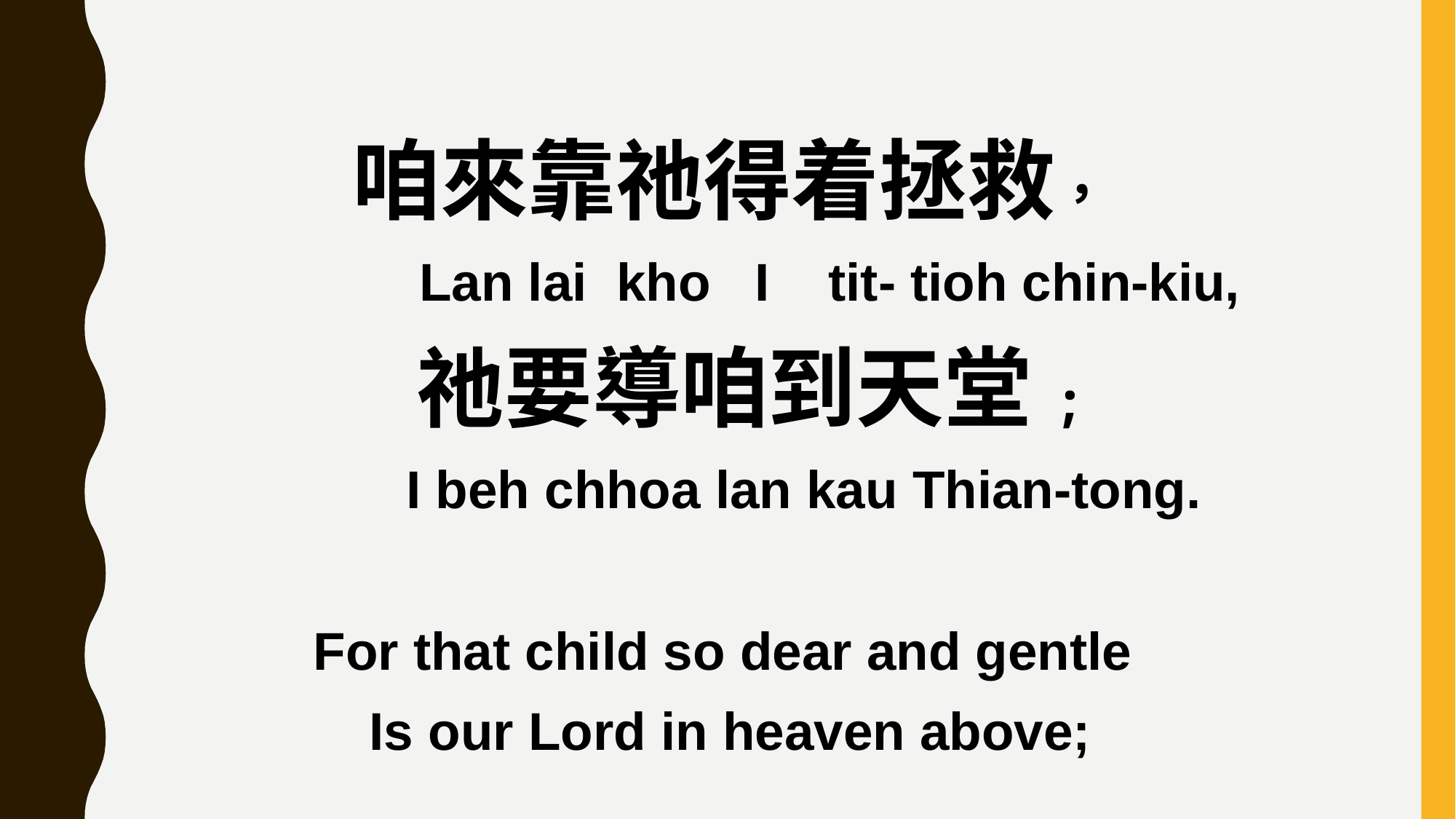

咱來靠祂得着拯救，
               Lan lai  kho   I    tit- tioh chin-kiu,
 祂要導咱到天堂;
          I beh chhoa lan kau Thian-tong.

For that child so dear and gentle
Is our Lord in heaven above;